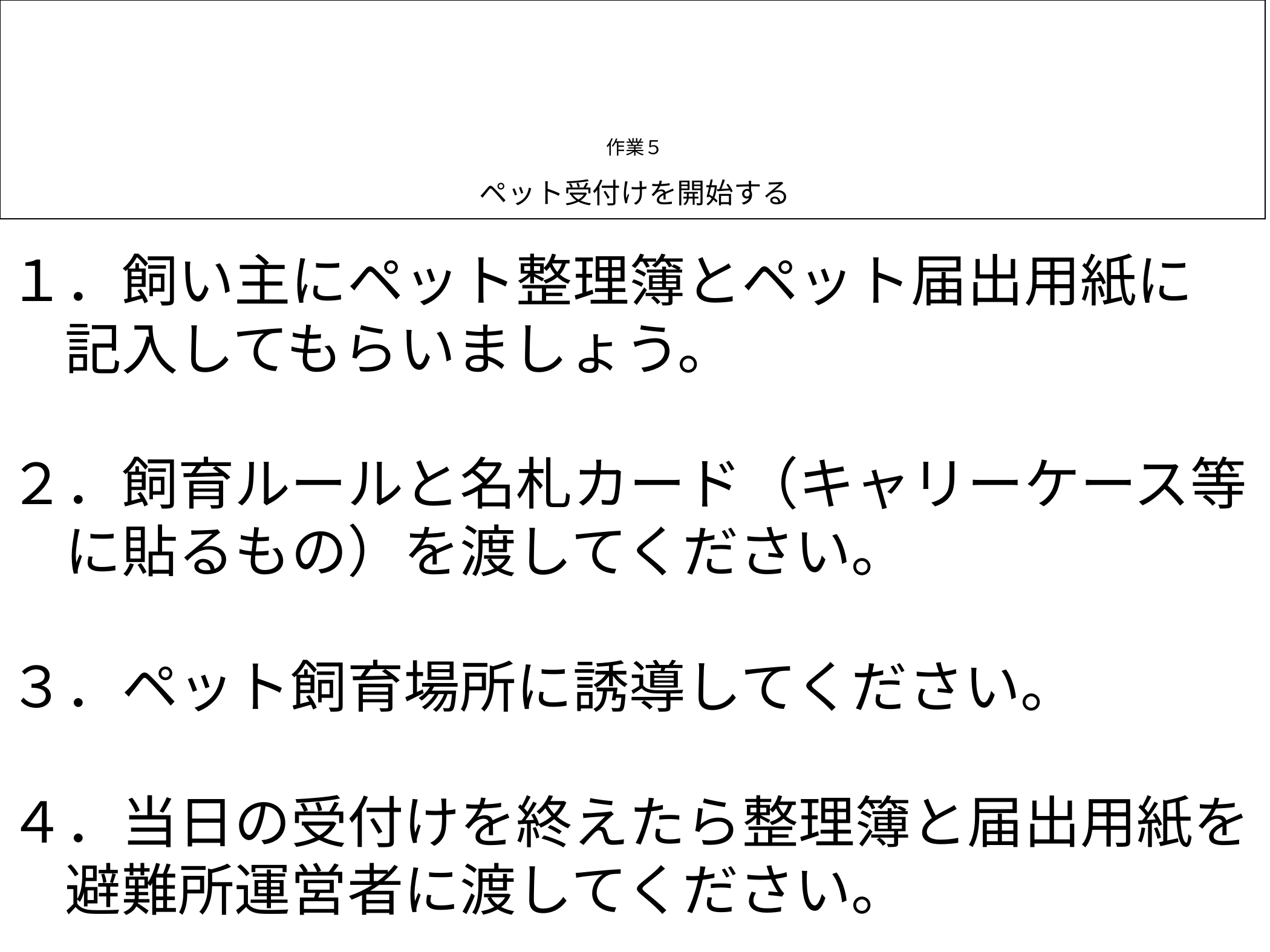

# 作業５ ペット受付けを開始する
１．飼い主にペット整理簿とペット届出用紙に
　記入してもらいましょう。

２．飼育ルールと名札カード（キャリーケース等
　に貼るもの）を渡してください。

３．ペット飼育場所に誘導してください。

４．当日の受付けを終えたら整理簿と届出用紙を
　避難所運営者に渡してください。